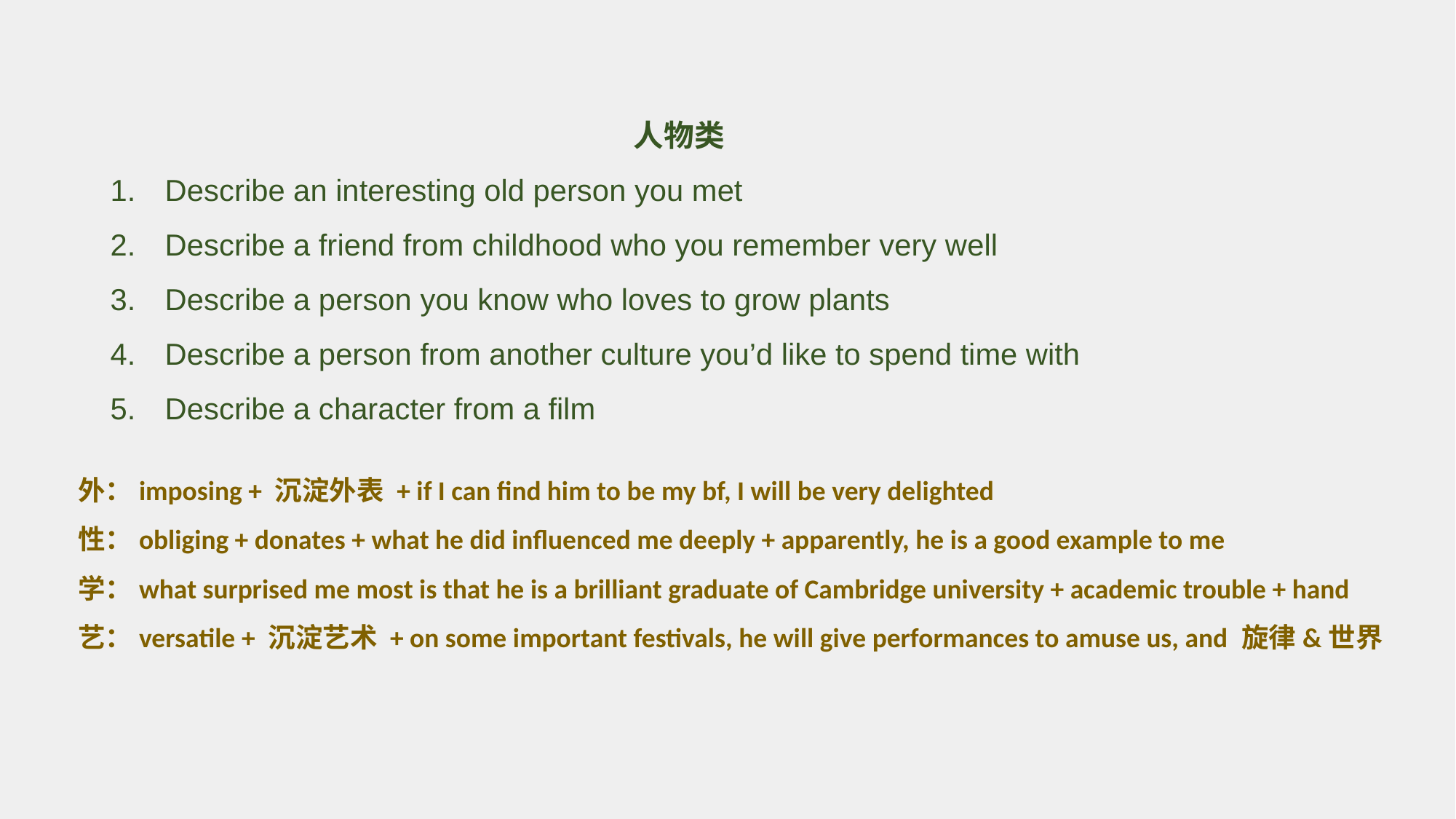

人物类
Describe an interesting old person you met
Describe a friend from childhood who you remember very well
Describe a person you know who loves to grow plants
Describe a person from another culture you’d like to spend time with
Describe a character from a film
外：imposing + 沉淀外表 + if I can find him to be my bf, I will be very delighted
性：obliging + donates + what he did influenced me deeply + apparently, he is a good example to me
学：what surprised me most is that he is a brilliant graduate of Cambridge university + academic trouble + hand
艺：versatile + 沉淀艺术 + on some important festivals, he will give performances to amuse us, and 旋律&世界